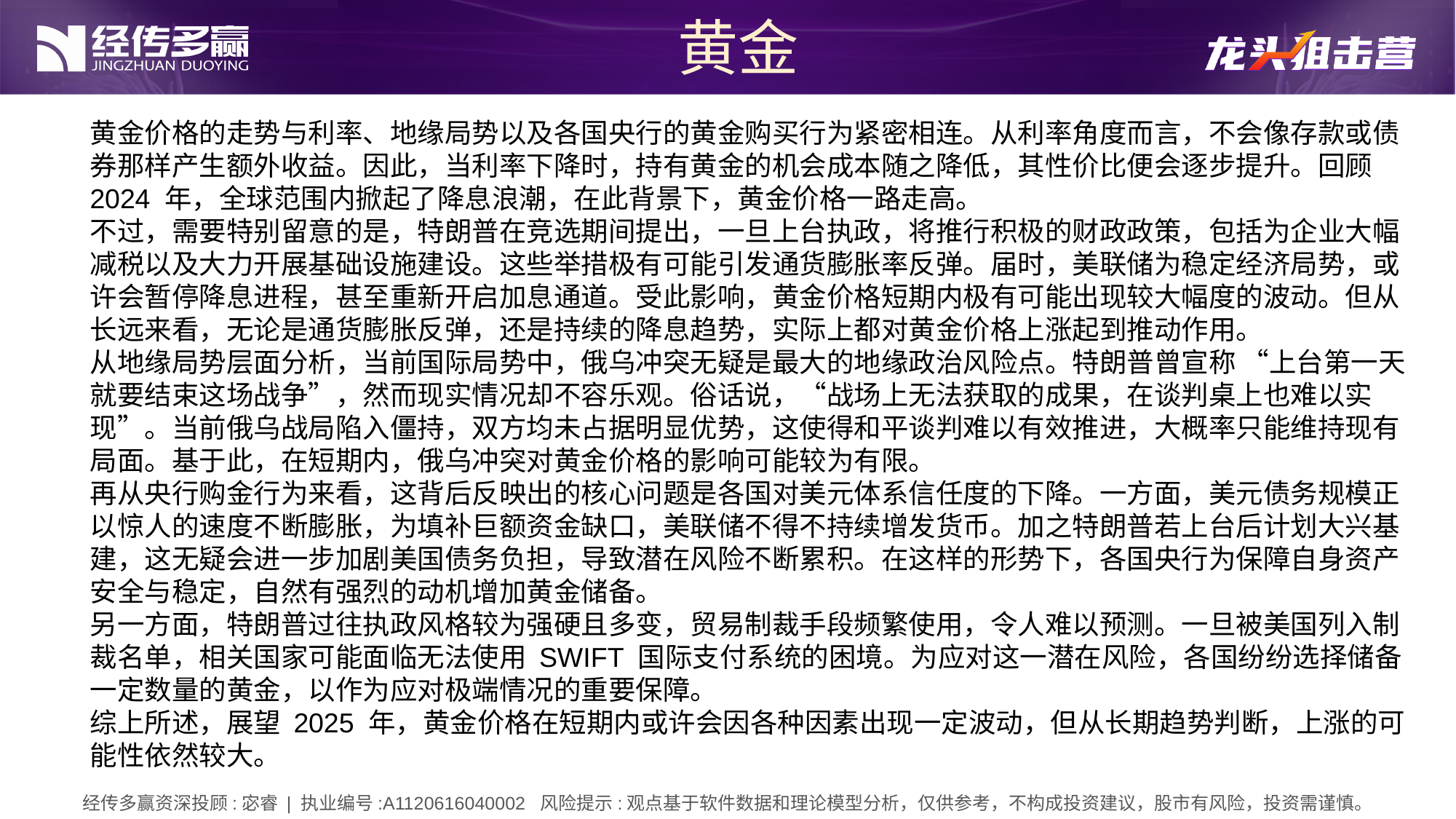

黄金
黄金价格的走势与利率、地缘局势以及各国央行的黄金购买行为紧密相连。从利率角度而言，不会像存款或债券那样产生额外收益。因此，当利率下降时，持有黄金的机会成本随之降低，其性价比便会逐步提升。回顾 2024 年，全球范围内掀起了降息浪潮，在此背景下，黄金价格一路走高。
不过，需要特别留意的是，特朗普在竞选期间提出，一旦上台执政，将推行积极的财政政策，包括为企业大幅减税以及大力开展基础设施建设。这些举措极有可能引发通货膨胀率反弹。届时，美联储为稳定经济局势，或许会暂停降息进程，甚至重新开启加息通道。受此影响，黄金价格短期内极有可能出现较大幅度的波动。但从长远来看，无论是通货膨胀反弹，还是持续的降息趋势，实际上都对黄金价格上涨起到推动作用。
从地缘局势层面分析，当前国际局势中，俄乌冲突无疑是最大的地缘政治风险点。特朗普曾宣称 “上台第一天就要结束这场战争”，然而现实情况却不容乐观。俗话说，“战场上无法获取的成果，在谈判桌上也难以实现”。当前俄乌战局陷入僵持，双方均未占据明显优势，这使得和平谈判难以有效推进，大概率只能维持现有局面。基于此，在短期内，俄乌冲突对黄金价格的影响可能较为有限。
再从央行购金行为来看，这背后反映出的核心问题是各国对美元体系信任度的下降。一方面，美元债务规模正以惊人的速度不断膨胀，为填补巨额资金缺口，美联储不得不持续增发货币。加之特朗普若上台后计划大兴基建，这无疑会进一步加剧美国债务负担，导致潜在风险不断累积。在这样的形势下，各国央行为保障自身资产安全与稳定，自然有强烈的动机增加黄金储备。
另一方面，特朗普过往执政风格较为强硬且多变，贸易制裁手段频繁使用，令人难以预测。一旦被美国列入制裁名单，相关国家可能面临无法使用 SWIFT 国际支付系统的困境。为应对这一潜在风险，各国纷纷选择储备一定数量的黄金，以作为应对极端情况的重要保障。
综上所述，展望 2025 年，黄金价格在短期内或许会因各种因素出现一定波动，但从长期趋势判断，上涨的可能性依然较大。